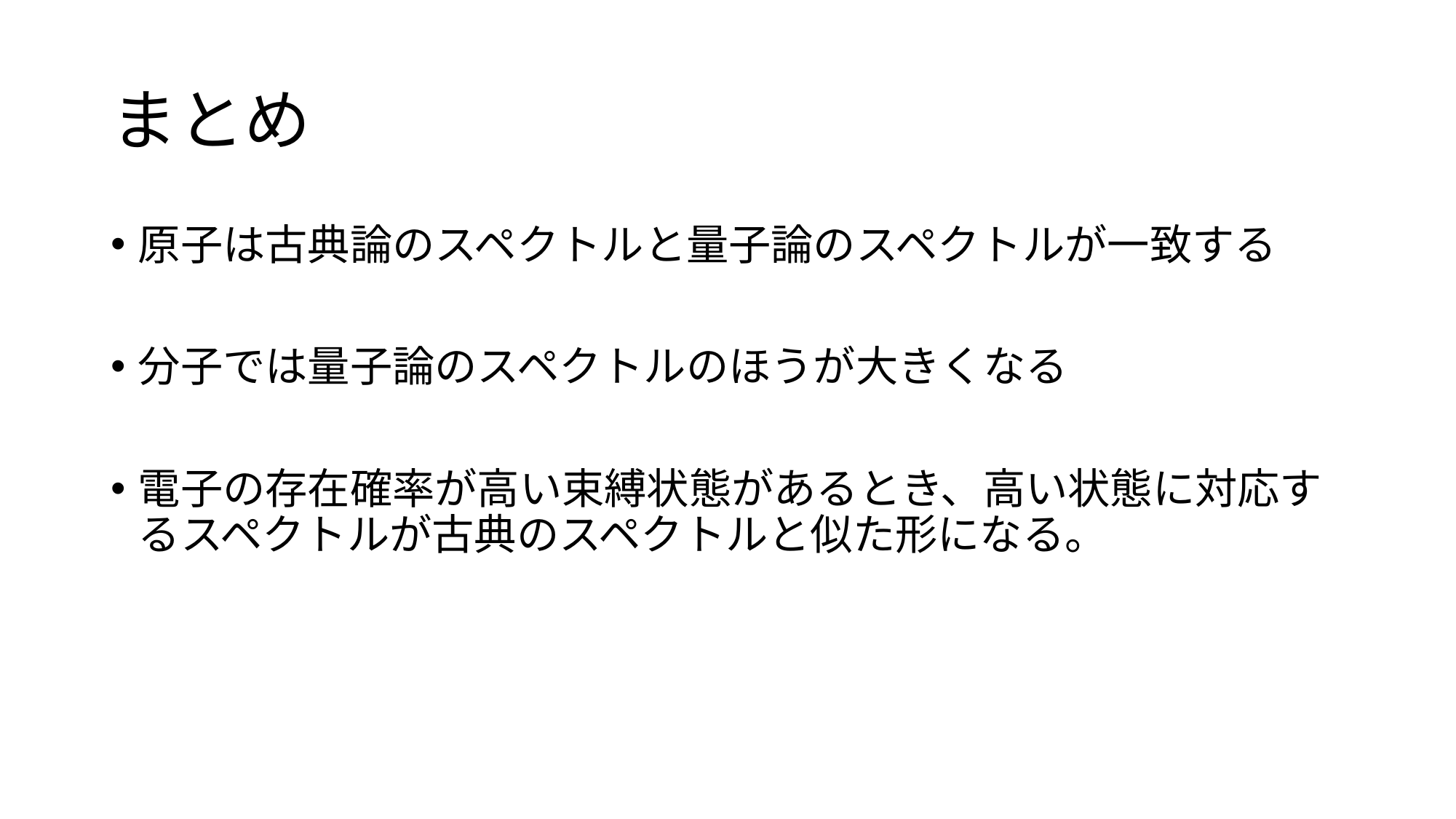

# まとめ
原子は古典論のスペクトルと量子論のスペクトルが一致する

分子では量子論のスペクトルのほうが大きくなる

電子の存在確率が高い束縛状態があるとき、高い状態に対応するスペクトルが古典のスペクトルと似た形になる。